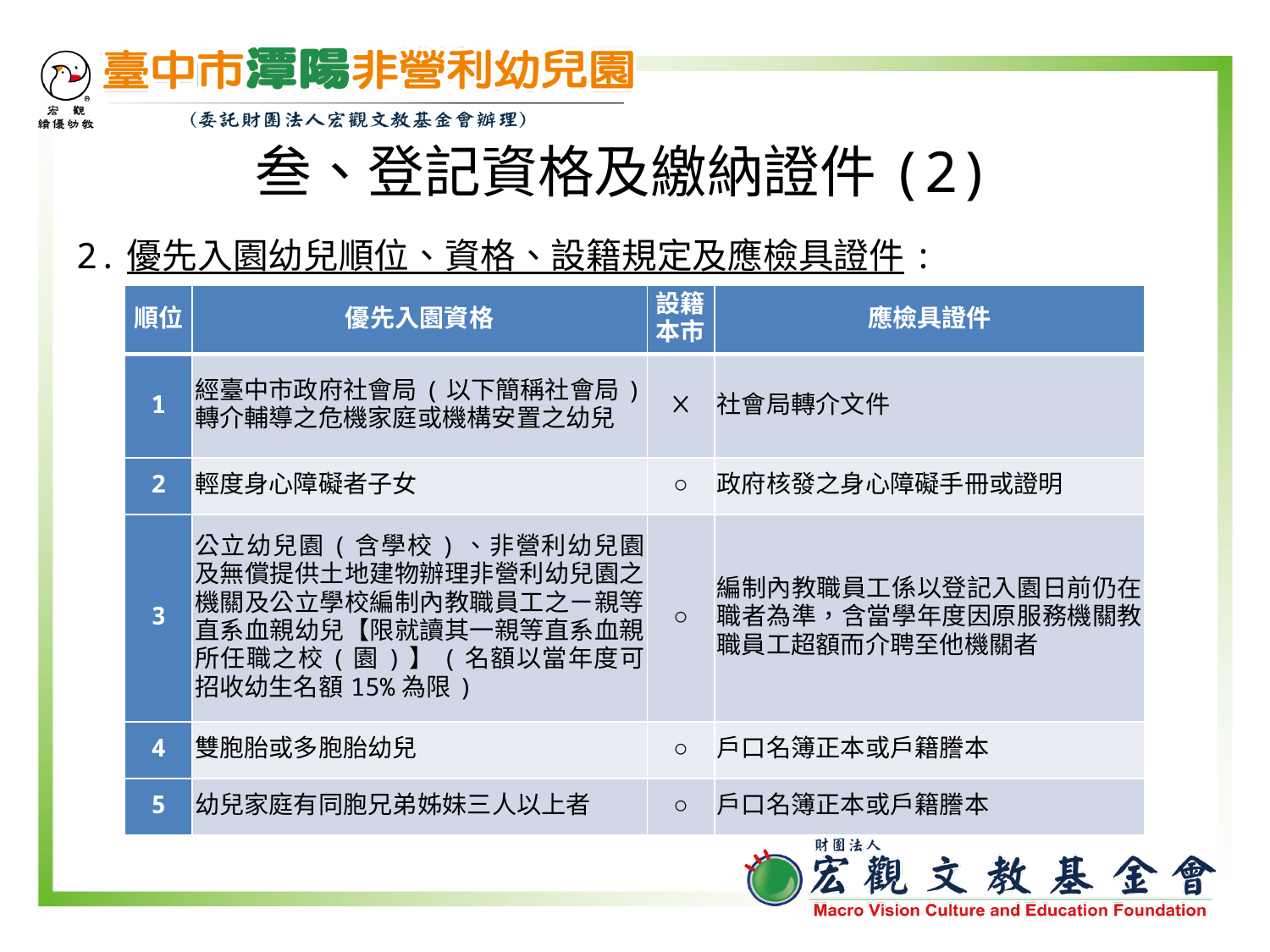

#
叁、登記資格及繳納證件(2)
2.優先入園幼兒順位、資格、設籍規定及應檢具證件:

| 順位 | 優先入園資格 | 設籍本市 | 應檢具證件 |
| --- | --- | --- | --- |
| 1 | 經臺中市政府社會局(以下簡稱社會局)轉介輔導之危機家庭或機構安置之幼兒 | ╳ | 社會局轉介文件 |
| 2 | 輕度身心障礙者子女 | ○ | 政府核發之身心障礙手冊或證明 |
| 3 | 公立幼兒園(含學校)、非營利幼兒園及無償提供土地建物辦理非營利幼兒園之機關及公立學校編制內教職員工之ㄧ親等直系血親幼兒【限就讀其一親等直系血親所任職之校(園)】(名額以當年度可招收幼生名額15%為限) | ○ | 編制內教職員工係以登記入園日前仍在職者為準，含當學年度因原服務機關教職員工超額而介聘至他機關者 |
| 4 | 雙胞胎或多胞胎幼兒 | ○ | 戶口名簿正本或戶籍謄本 |
| 5 | 幼兒家庭有同胞兄弟姊妹三人以上者 | ○ | 戶口名簿正本或戶籍謄本 |